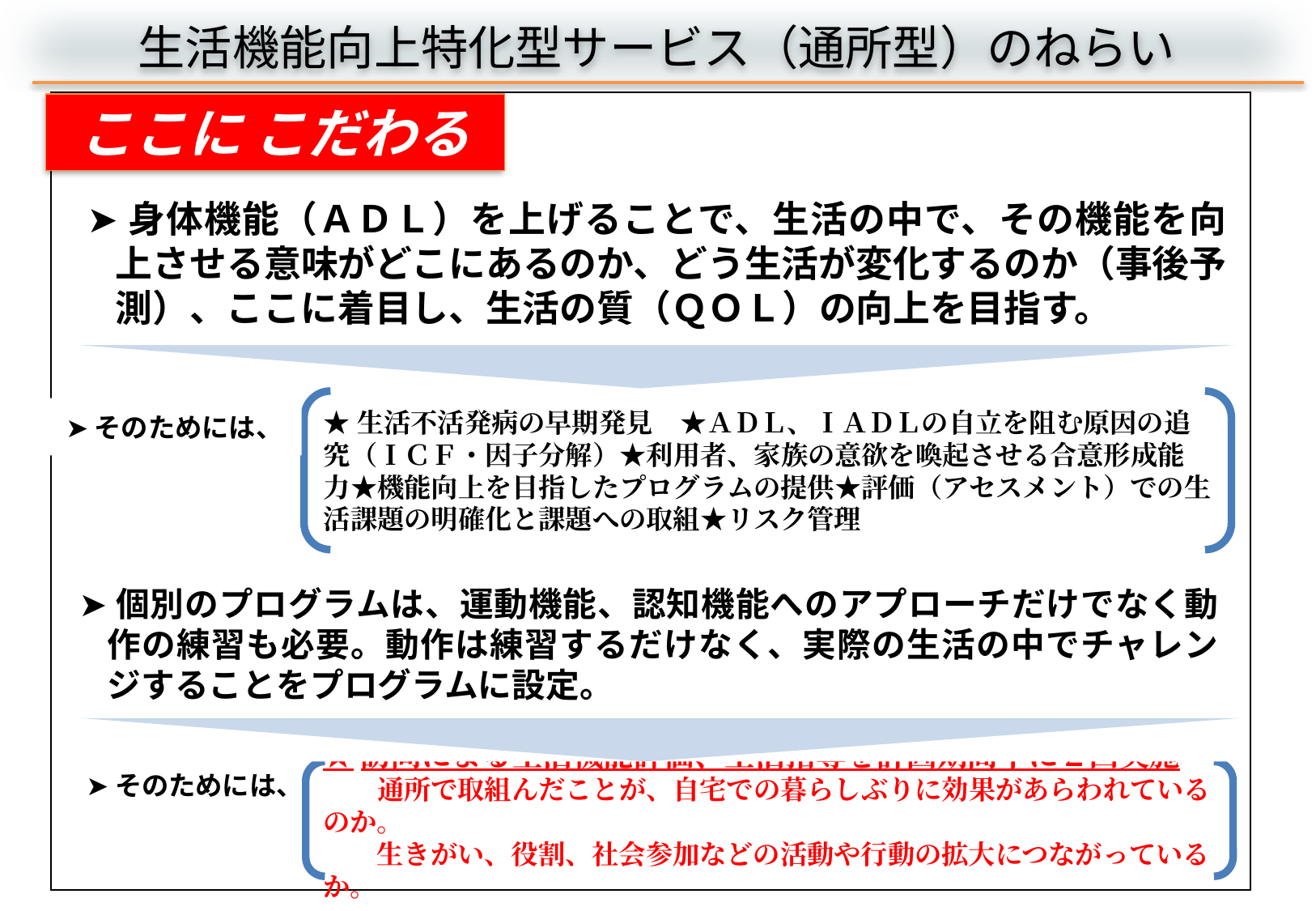

生活機能向上特化型サービス（通所型）のねらい
|  |
| --- |
ここに こだわる
➤身体機能（ＡＤＬ）を上げることで、生活の中で、その機能を向上させる意味がどこにあるのか、どう生活が変化するのか（事後予測）、ここに着目し、生活の質（ＱＯＬ）の向上を目指す。

★生活不活発病の早期発見　★ＡＤＬ、ＩＡＤＬの自立を阻む原因の追究（ＩＣＦ・因子分解）★利用者、家族の意欲を喚起させる合意形成能力★機能向上を目指したプログラムの提供★評価（アセスメント）での生活課題の明確化と課題への取組★リスク管理
➤そのためには、
➤個別のプログラムは、運動機能、認知機能へのアプローチだけでなく動作の練習も必要。動作は練習するだけなく、実際の生活の中でチャレンジすることをプログラムに設定。

➤そのためには、
★訪問による生活機能評価、生活指導を計画期間中に２回実施
　　通所で取組んだことが、自宅での暮らしぶりに効果があらわれているのか。
　　生きがい、役割、社会参加などの活動や行動の拡大につながっているか。